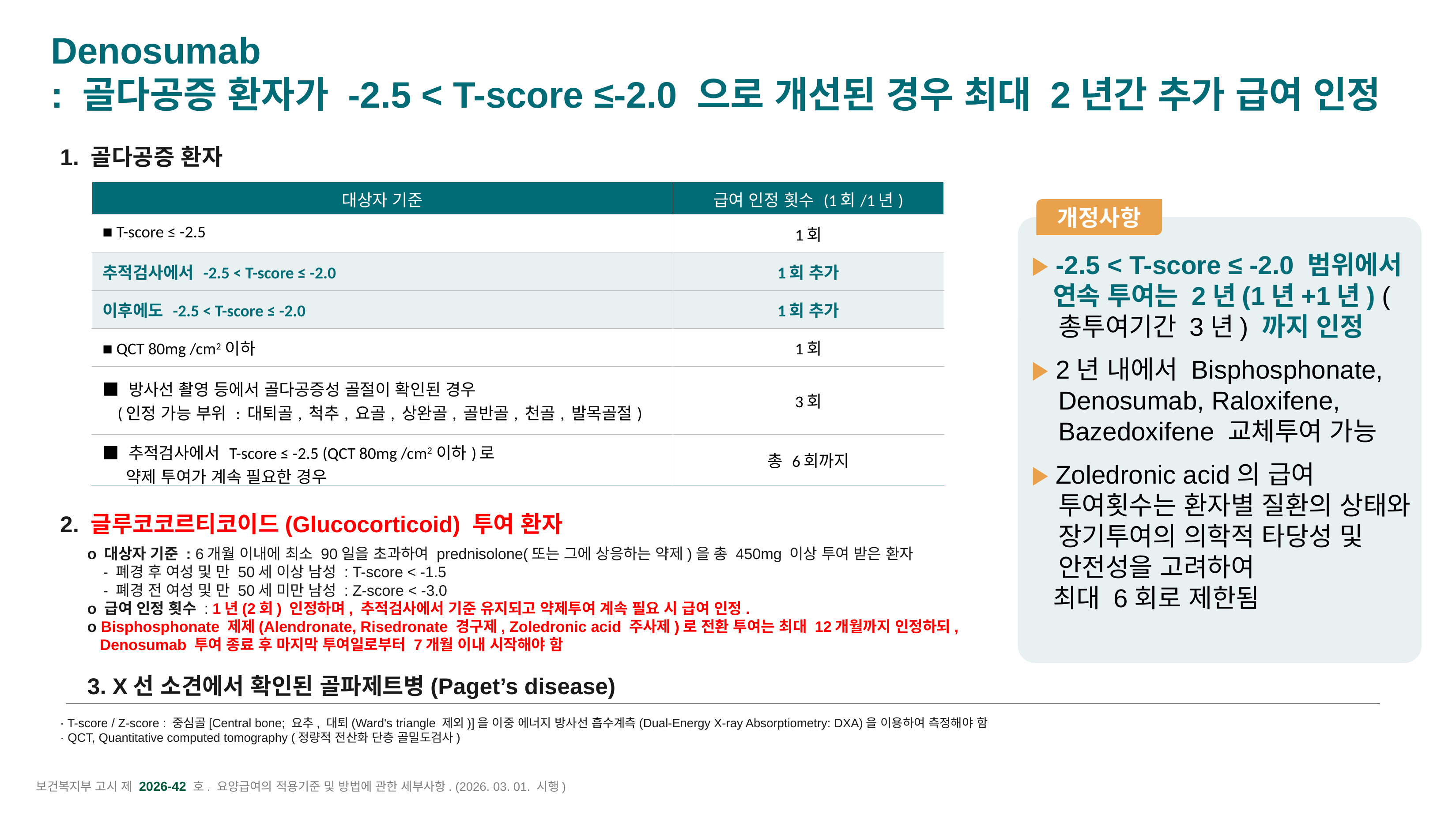

Denosumab
: 골다공증 환자가 -2.5 < T-score ≤-2.0 으로 개선된 경우 최대 2년간 추가 급여 인정
1. 골다공증 환자

2. 글루코코르티코이드(Glucocorticoid) 투여 환자
o 대상자 기준 : 6개월 이내에 최소 90일을 초과하여 prednisolone(또는 그에 상응하는 약제)을 총 450mg 이상 투여 받은 환자
- 폐경 후 여성 및 만 50세 이상 남성 : T-score < -1.5
- 폐경 전 여성 및 만 50세 미만 남성 : Z-score < -3.0
o 급여 인정 횟수 : 1년(2회) 인정하며, 추적검사에서 기준 유지되고 약제투여 계속 필요 시 급여 인정.
o Bisphosphonate 제제(Alendronate, Risedronate 경구제, Zoledronic acid 주사제)로 전환 투여는 최대 12개월까지 인정하되,
   Denosumab 투여 종료 후 마지막 투여일로부터 7개월 이내 시작해야 함

3. X선 소견에서 확인된 골파제트병(Paget’s disease)
| 대상자 기준 | 급여 인정 횟수 (1회/1년) |
| --- | --- |
| ■ T-score ≤ -2.5 | 1회 |
| 추적검사에서 -2.5 < T-score ≤ -2.0 | 1회 추가 |
| 이후에도 -2.5 < T-score ≤ -2.0 | 1회 추가 |
| ■ QCT 80mg /cm2 이하 | 1회 |
| ■ 방사선 촬영 등에서 골다공증성 골절이 확인된 경우 (인정 가능 부위 : 대퇴골, 척추, 요골, 상완골, 골반골, 천골, 발목골절) | 3회 |
| ■ 추적검사에서 T-score ≤ -2.5 (QCT 80mg /cm2 이하)로 약제 투여가 계속 필요한 경우 | 총 6회까지 |
개정사항

▶ -2.5 < T-score ≤ -2.0 범위에서
연속 투여는 2년(1년+1년) (총투여기간 3년) 까지 인정
▶ 2년 내에서 Bisphosphonate, Denosumab, Raloxifene, Bazedoxifene 교체투여 가능
▶ Zoledronic acid의 급여 투여횟수는 환자별 질환의 상태와 장기투여의 의학적 타당성 및 안전성을 고려하여
최대 6회로 제한됨
· T-score / Z-score : 중심골[Central bone; 요추, 대퇴(Ward's triangle 제외)]을 이중 에너지 방사선 흡수계측(Dual-Energy X-ray Absorptiometry: DXA)을 이용하여 측정해야 함
· QCT, Quantitative computed tomography (정량적 전산화 단층 골밀도검사)
보건복지부 고시 제 2026-42 호. 요양급여의 적용기준 및 방법에 관한 세부사항. (2026. 03. 01. 시행)